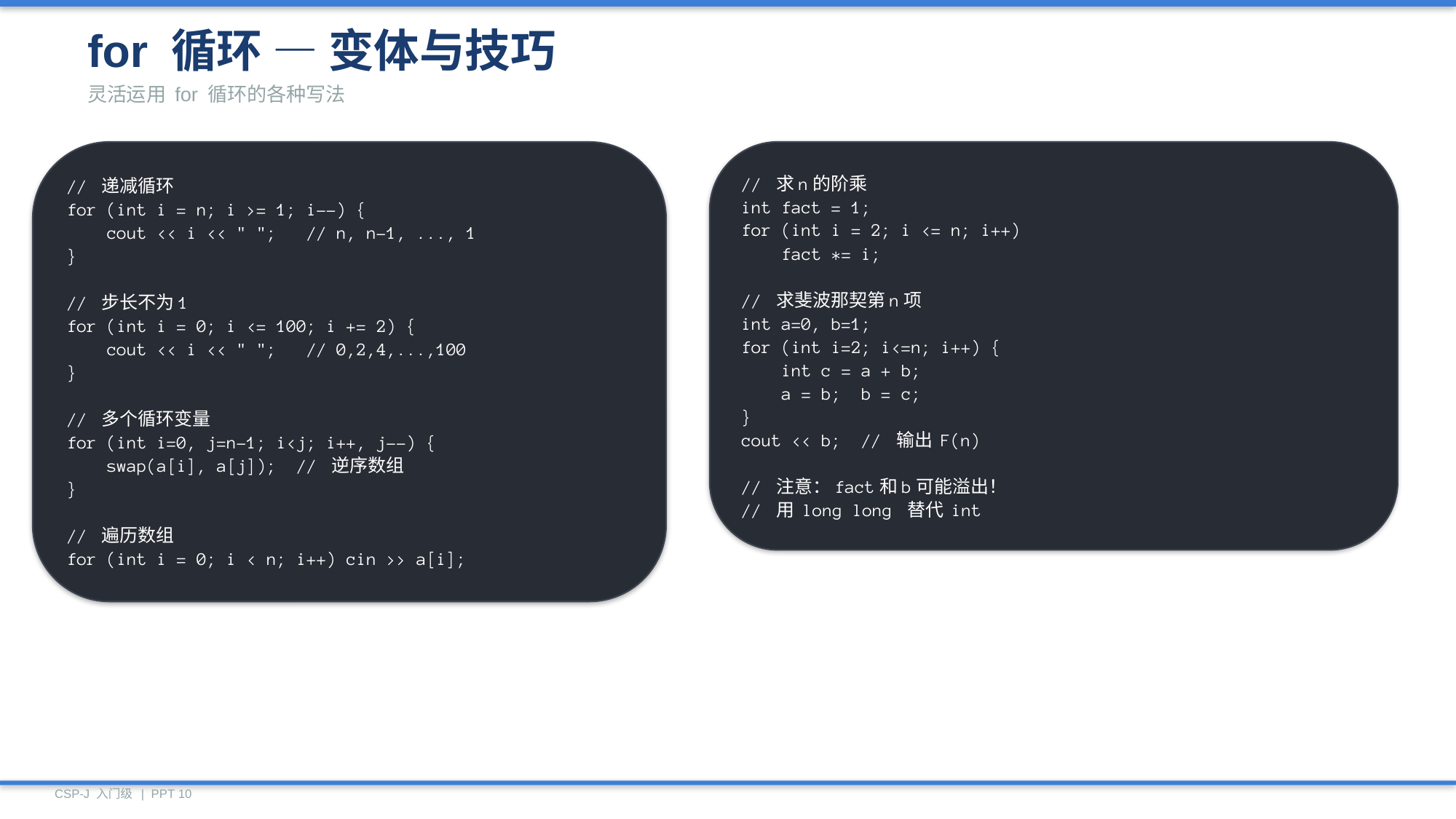

for 循环 — 变体与技巧
灵活运用 for 循环的各种写法
// 递减循环
for (int i = n; i >= 1; i--) {
    cout << i << " ";   // n, n-1, ..., 1
}

// 步长不为1
for (int i = 0; i <= 100; i += 2) {
    cout << i << " ";   // 0,2,4,...,100
}

// 多个循环变量
for (int i=0, j=n-1; i<j; i++, j--) {
    swap(a[i], a[j]);  // 逆序数组
}

// 遍历数组
for (int i = 0; i < n; i++) cin >> a[i];
// 求n的阶乘
int fact = 1;
for (int i = 2; i <= n; i++)
    fact *= i;

// 求斐波那契第n项
int a=0, b=1;
for (int i=2; i<=n; i++) {
    int c = a + b;
    a = b;  b = c;
}
cout << b;  // 输出 F(n)

// 注意：fact和b可能溢出！
// 用 long long 替代 int

CSP-J 入门级  |  PPT 10